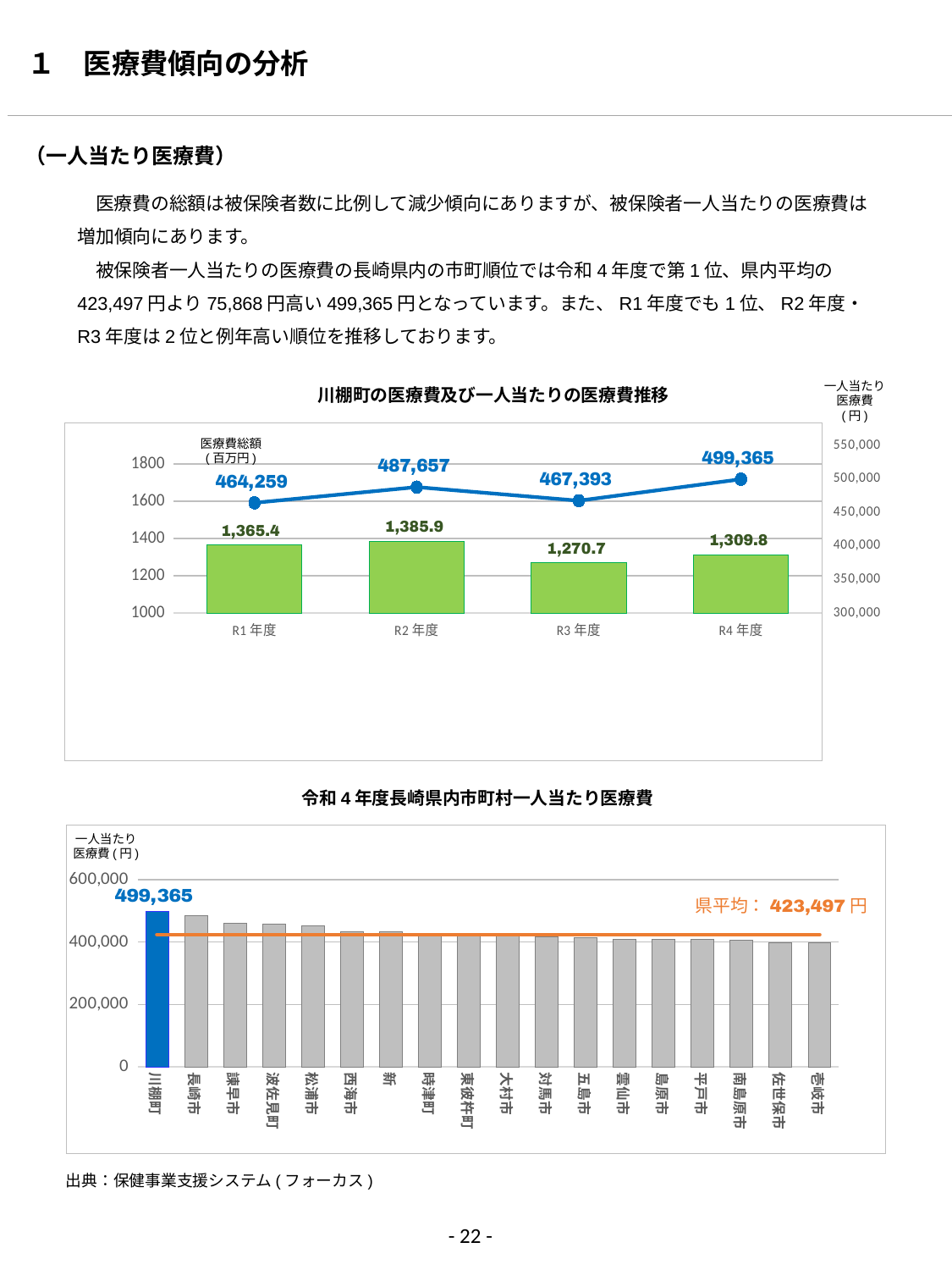

１　医療費傾向の分析
（一人当たり医療費）
　医療費の総額は被保険者数に比例して減少傾向にありますが、被保険者一人当たりの医療費は増加傾向にあります。
　被保険者一人当たりの医療費の長崎県内の市町順位では令和4年度で第1位、県内平均の423,497円より75,868円高い499,365円となっています。また、R1年度でも1位、R2年度・R3年度は2位と例年高い順位を推移しております。
一人当たり
医療費
(円)
川棚町の医療費及び一人当たりの医療費推移

### Chart

| Category | 医療費(百万円) | 被保険者一人当たりの医療費 |
|---|---|---|
| R1年度 | 1365.4 | 464259.0 |
| R2年度 | 1385.9 | 487657.0 |
| R3年度 | 1270.7 | 467393.0 |
| R4年度 | 1309.8 | 499365.0 |
医療費総額
(百万円)
令和4年度長崎県内市町村一人当たり医療費
一人当たり
医療費(円)

### Chart

| Category | 男 | 県平均 |
|---|---|---|
| 川棚町 | 499365.0 | 423497.0 |
| 長崎市 | 483543.0 | 423497.0 |
| 諫早市 | 459966.0 | 423497.0 |
| 波佐見町 | 458499.0 | 423497.0 |
| 松浦市 | 450805.0 | 423497.0 |
| 西海市 | 433313.0 | 423497.0 |
| 新上五島町 | 432039.0 | 423497.0 |
| 時津町 | 428494.0 | 423497.0 |
| 東彼杵町 | 426763.0 | 423497.0 |
| 大村市 | 425753.0 | 423497.0 |
| 対馬市 | 417314.0 | 423497.0 |
| 五島市 | 413873.0 | 423497.0 |
| 雲仙市 | 409125.0 | 423497.0 |
| 島原市 | 409112.0 | 423497.0 |
| 平戸市 | 408535.0 | 423497.0 |
| 南島原市 | 406968.0 | 423497.0 |
| 佐世保市 | 399096.0 | 423497.0 |
| 壱岐市 | 397560.0 | 423497.0 |
県平均：423,497円
出典：保健事業支援システム(フォーカス)
- 22 -